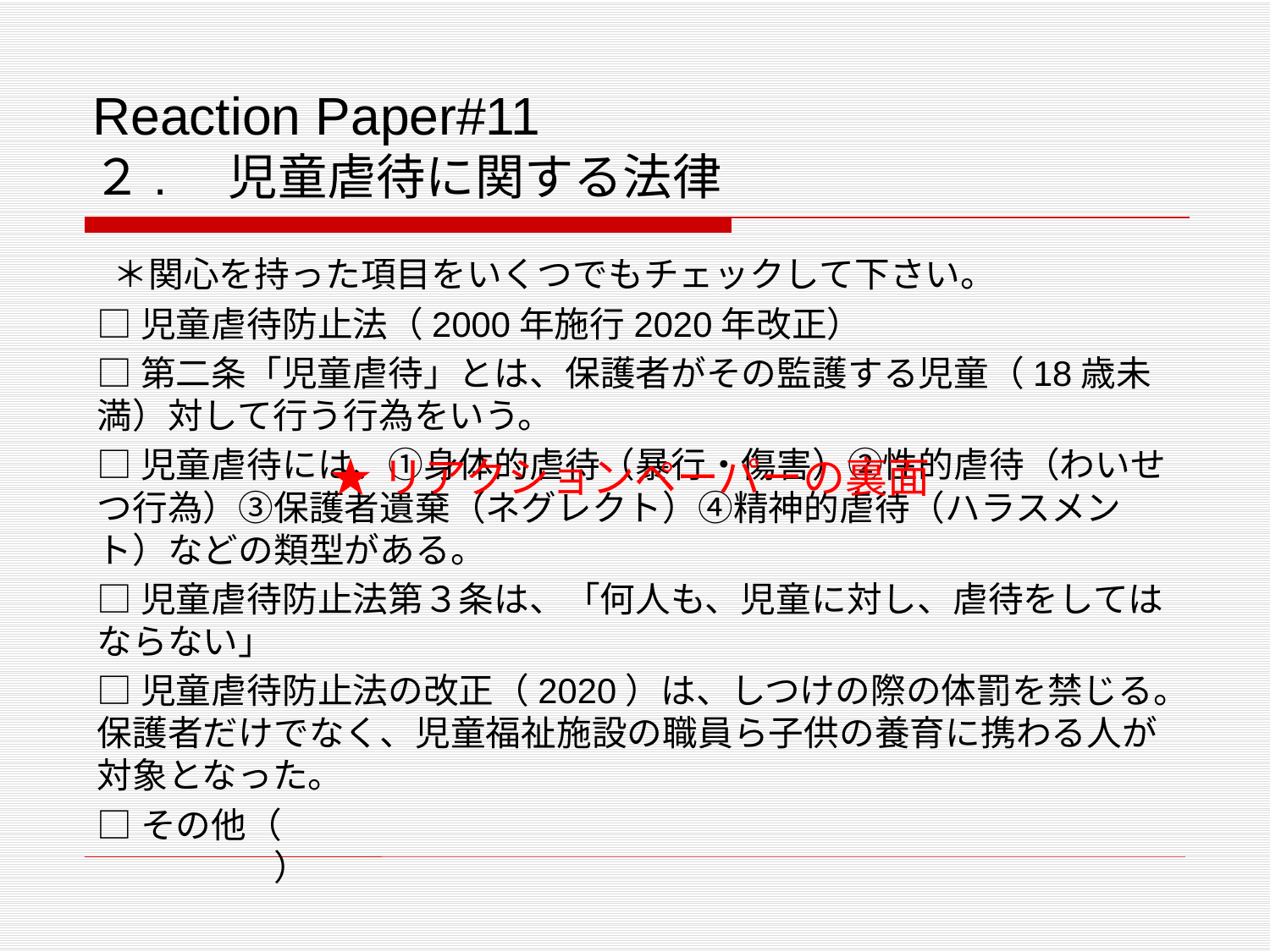

# Reaction Paper#11 ２.　児童虐待に関する法律
 ＊関心を持った項目をいくつでもチェックして下さい。
□児童虐待防止法（2000年施行2020年改正）
□第二条「児童虐待」とは、保護者がその監護する児童（18歳未満）対して行う行為をいう。
□児童虐待には、①身体的虐待（暴行・傷害）②性的虐待（わいせつ行為）③保護者遺棄（ネグレクト）④精神的虐待（ハラスメント）などの類型がある。
□児童虐待防止法第３条は、「何人も、児童に対し、虐待をしてはならない」
□児童虐待防止法の改正（2020）は、しつけの際の体罰を禁じる。保護者だけでなく、児童福祉施設の職員ら子供の養育に携わる人が対象となった。
□その他（　　　　　　　　　　　　　　　　　　　　　　　　　　　　　　）

★リアクションペーパーの裏面